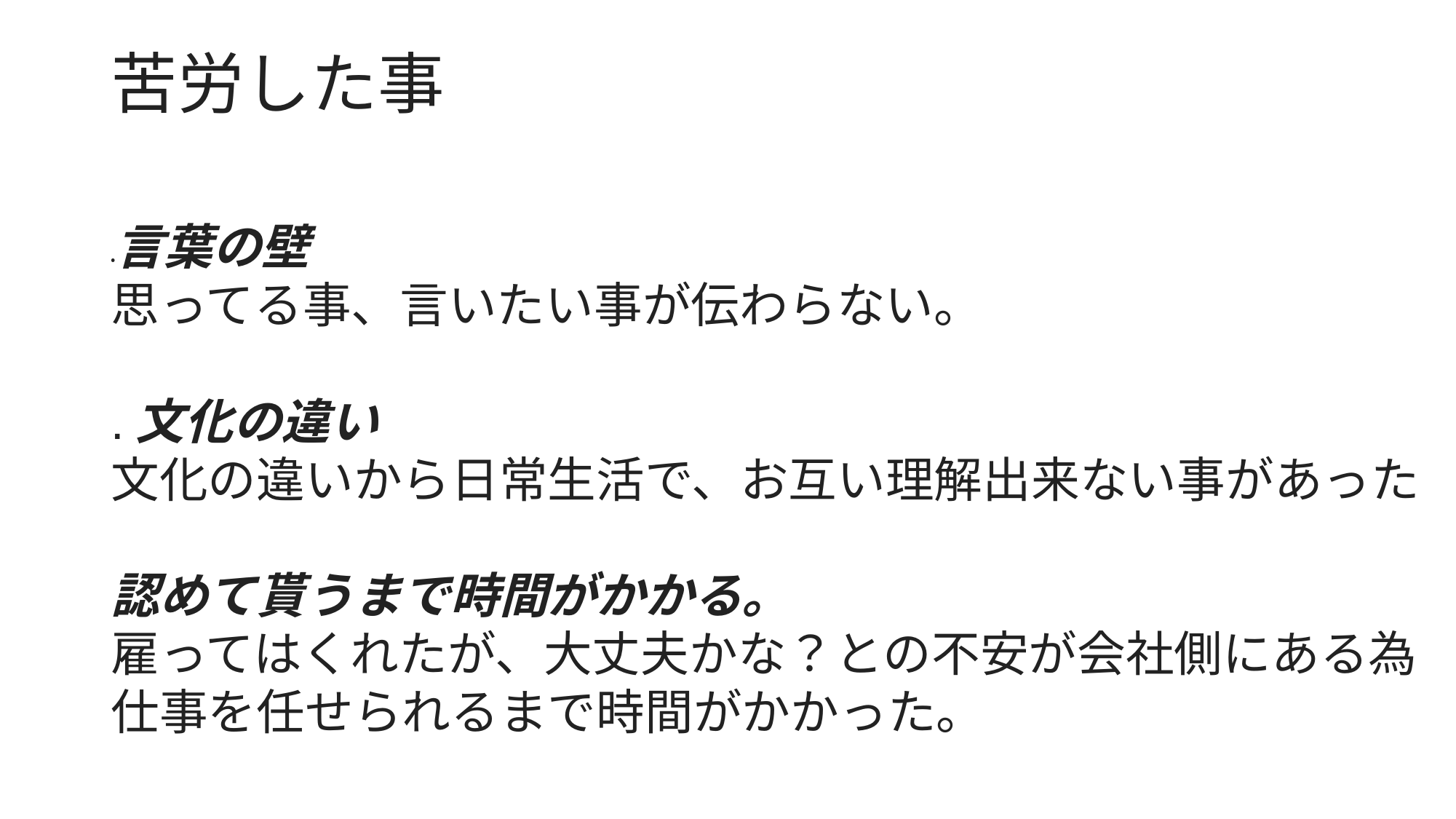

# 苦労した事

・言葉の壁
思ってる事、言いたい事が伝わらない。

.文化の違い
文化の違いから日常生活で、お互い理解出来ない事があった

認めて貰うまで時間がかかる。
雇ってはくれたが、大丈夫かな？との不安が会社側にある為仕事を任せられるまで時間がかかった。